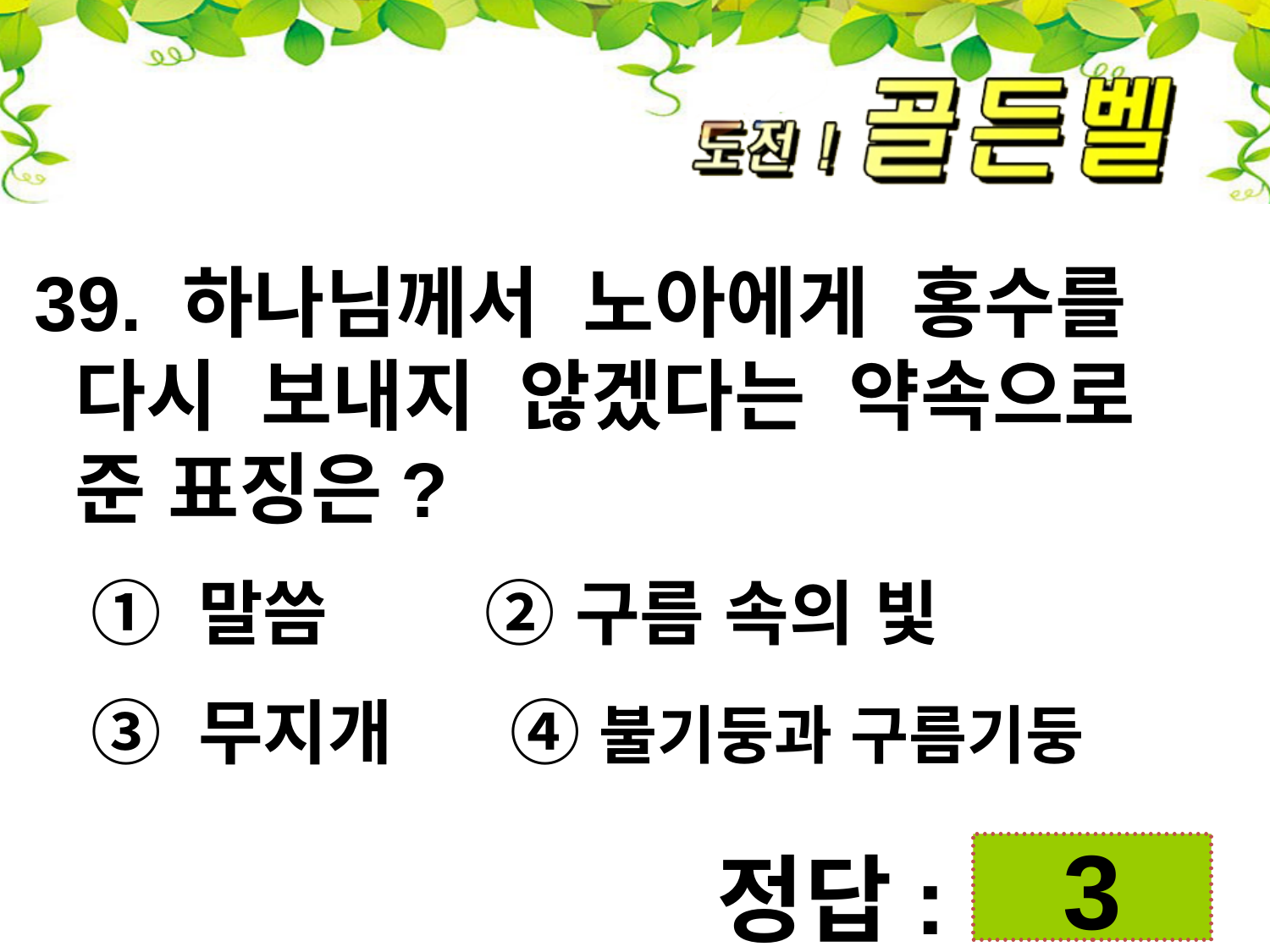

39. 하나님께서  노아에게  홍수를
  다시  보내지  않겠다는  약속으로
  준 표징은?
    ① 말씀        ② 구름 속의 빛
    ③ 무지개      ④ 불기둥과 구름기둥
첨성대
정답:
3